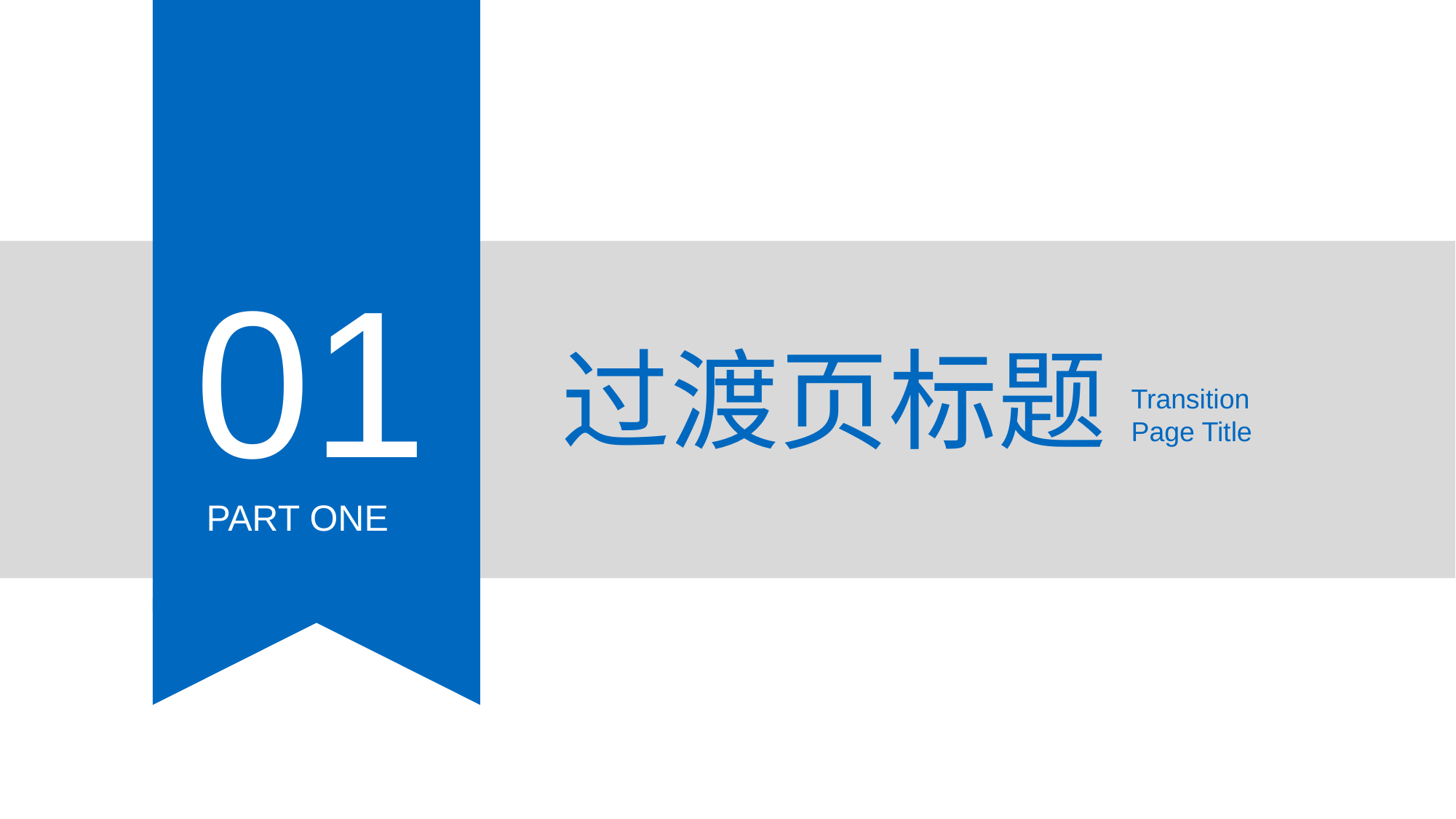

01
过渡页标题
Transition
Page Title

PART ONE